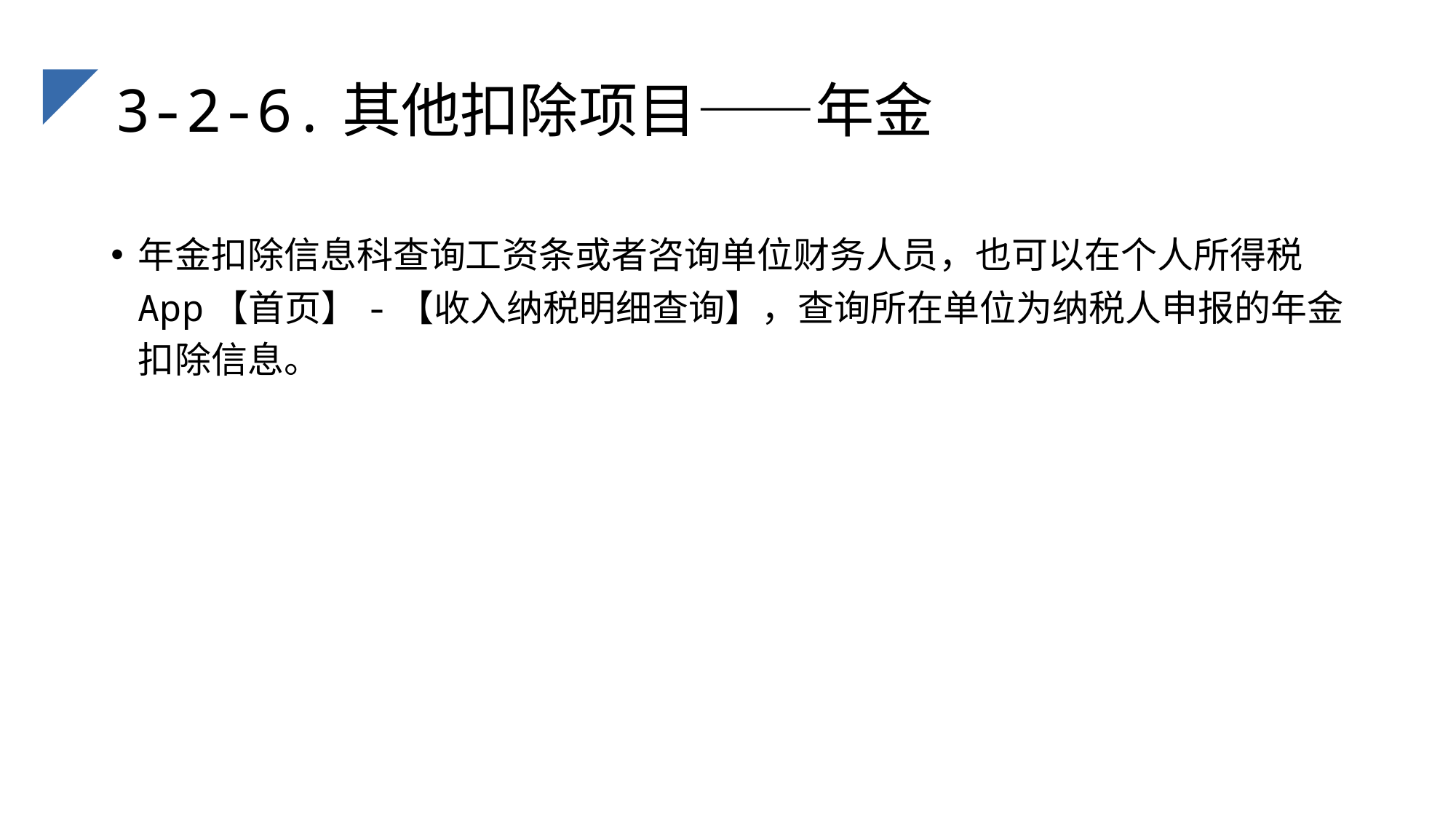

# 3-2-6.其他扣除项目——年金
年金扣除信息科查询工资条或者咨询单位财务人员，也可以在个人所得税App【首页】-【收入纳税明细查询】，查询所在单位为纳税人申报的年金扣除信息。